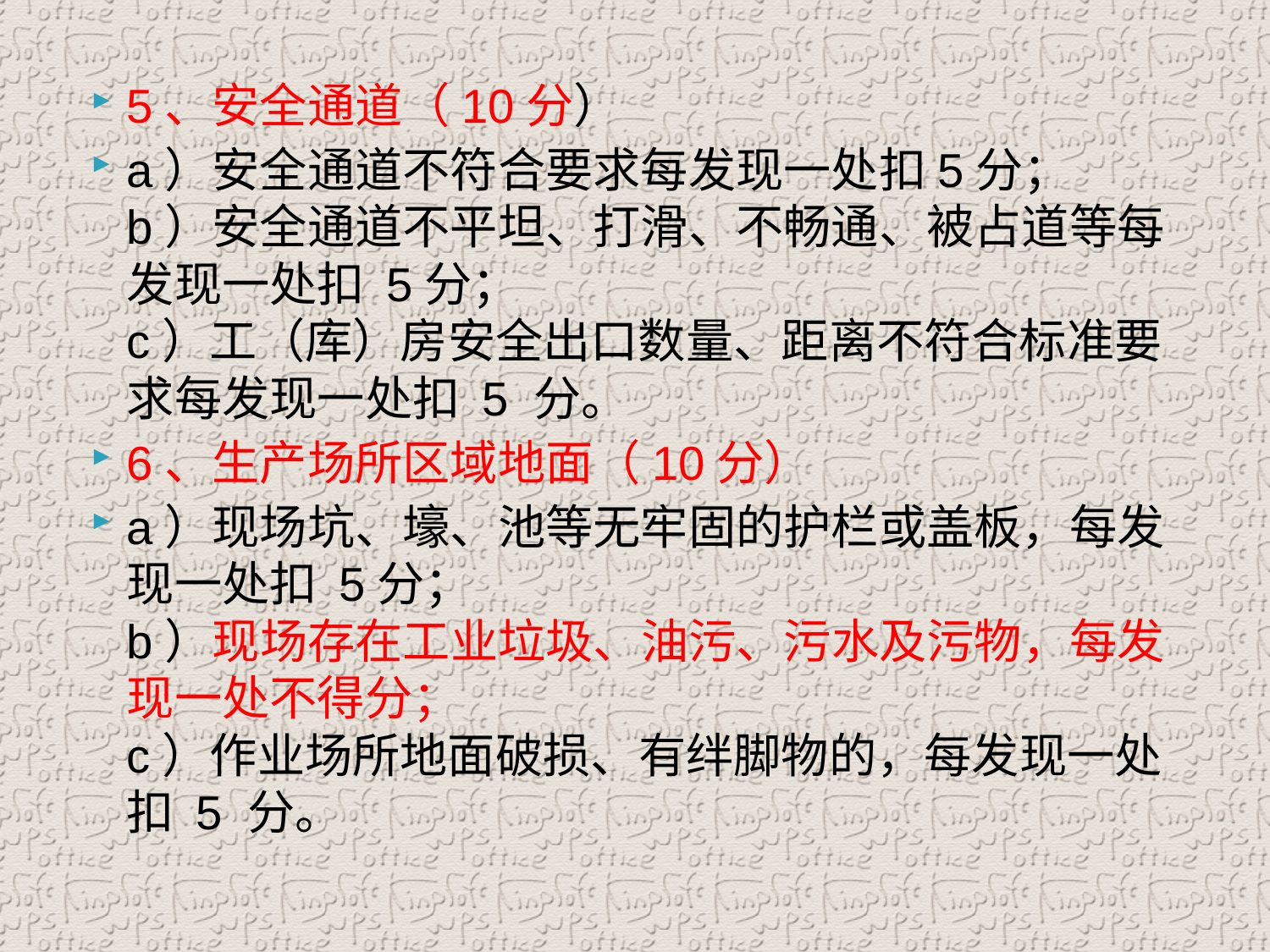

5、安全通道（10分）
a）安全通道不符合要求每发现一处扣5分；
b）安全通道不平坦、打滑、不畅通、被占道等每发现一处扣 5分；
c）工（库）房安全出口数量、距离不符合标准要求每发现一处扣 5 分。
6、生产场所区域地面（10分）
a）现场坑、壕、池等无牢固的护栏或盖板，每发现一处扣 5分；
b）现场存在工业垃圾、油污、污水及污物，每发现一处不得分；
c）作业场所地面破损、有绊脚物的，每发现一处扣 5 分。